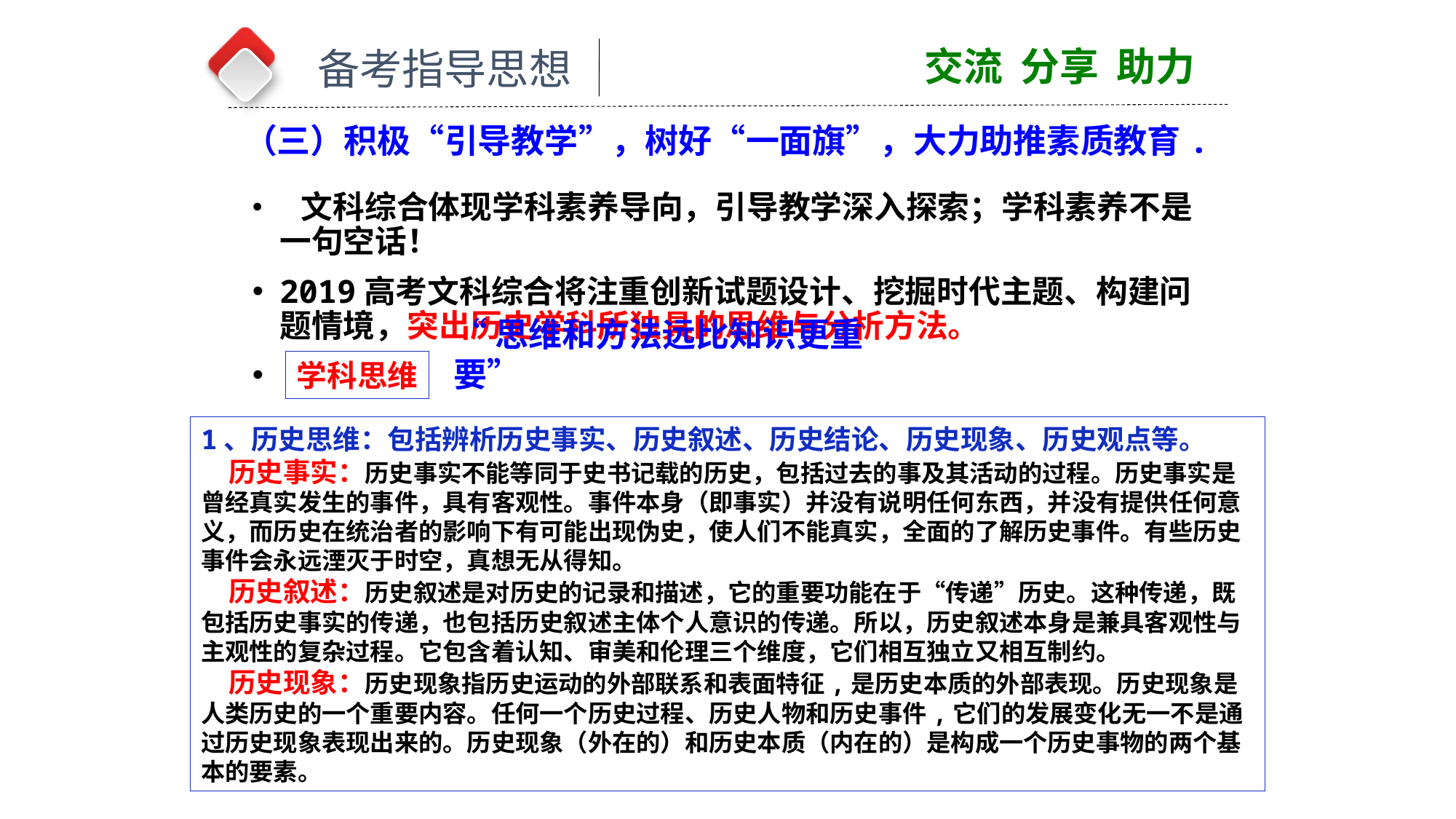

交流  分享  助力
备考指导思想

（三）积极“引导教学”，树好“一面旗”，大力助推素质教育.
  文科综合体现学科素养导向，引导教学深入探索；学科素养不是一句空话！
2019高考文科综合将注重创新试题设计、挖掘时代主题、构建问题情境，突出历史学科所独具的思维与分析方法。

学科思维
“思维和方法远比知识更重要”
1、历史思维：包括辨析历史事实、历史叙述、历史结论、历史现象、历史观点等。
    历史事实：历史事实不能等同于史书记载的历史，包括过去的事及其活动的过程。历史事实是曾经真实发生的事件，具有客观性。事件本身（即事实）并没有说明任何东西，并没有提供任何意义，而历史在统治者的影响下有可能出现伪史，使人们不能真实，全面的了解历史事件。有些历史事件会永远湮灭于时空，真想无从得知。
    历史叙述：历史叙述是对历史的记录和描述，它的重要功能在于“传递”历史。这种传递，既包括历史事实的传递，也包括历史叙述主体个人意识的传递。所以，历史叙述本身是兼具客观性与主观性的复杂过程。它包含着认知、审美和伦理三个维度，它们相互独立又相互制约。
    历史现象：历史现象指历史运动的外部联系和表面特征,是历史本质的外部表现。历史现象是人类历史的一个重要内容。任何一个历史过程、历史人物和历史事件,它们的发展变化无一不是通过历史现象表现出来的。历史现象（外在的）和历史本质（内在的）是构成一个历史事物的两个基本的要素。